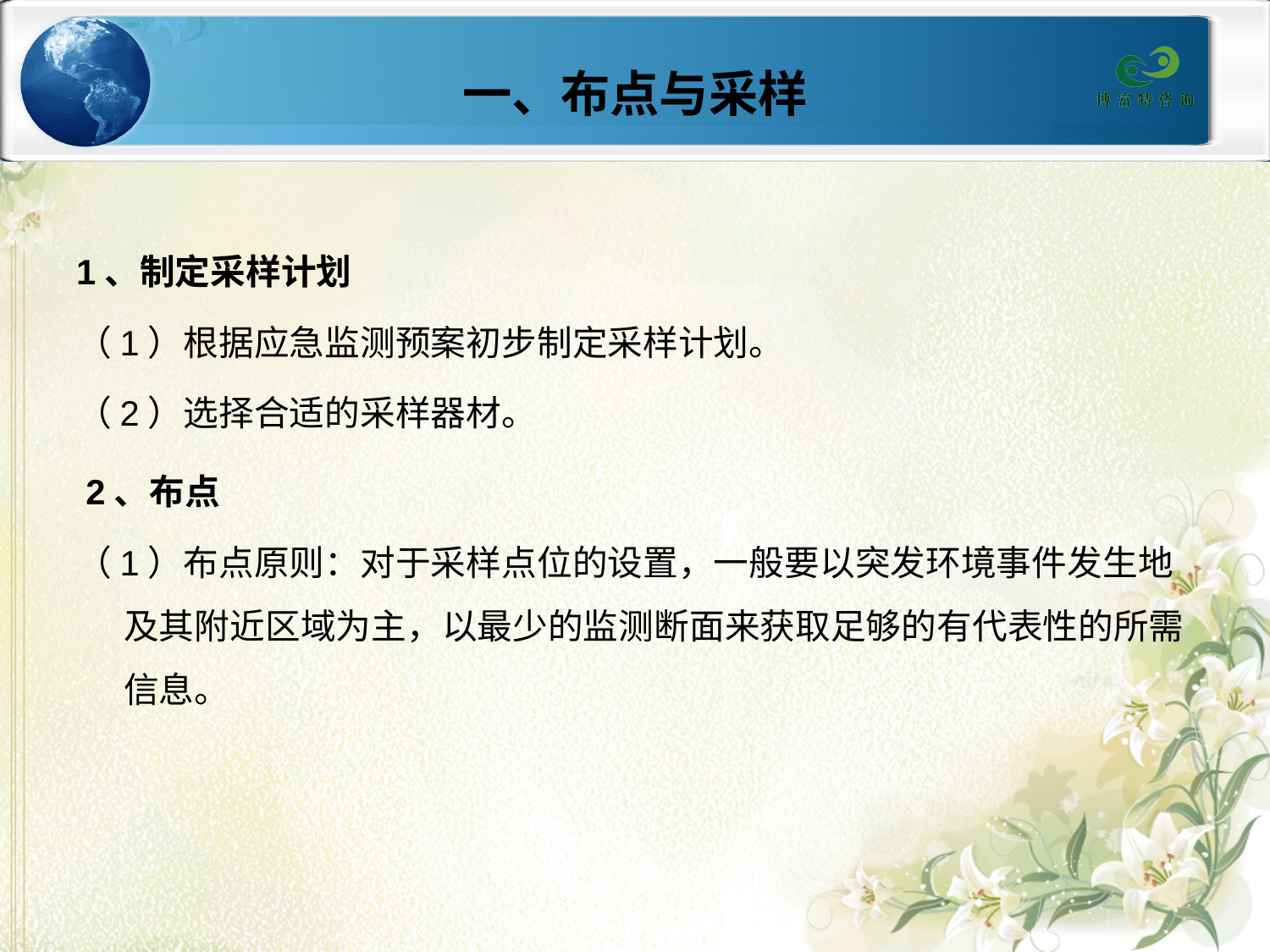

# 一、布点与采样
1、制定采样计划
（1）根据应急监测预案初步制定采样计划。
（2）选择合适的采样器材。
 2、布点
（1）布点原则：对于采样点位的设置，一般要以突发环境事件发生地及其附近区域为主，以最少的监测断面来获取足够的有代表性的所需信息。